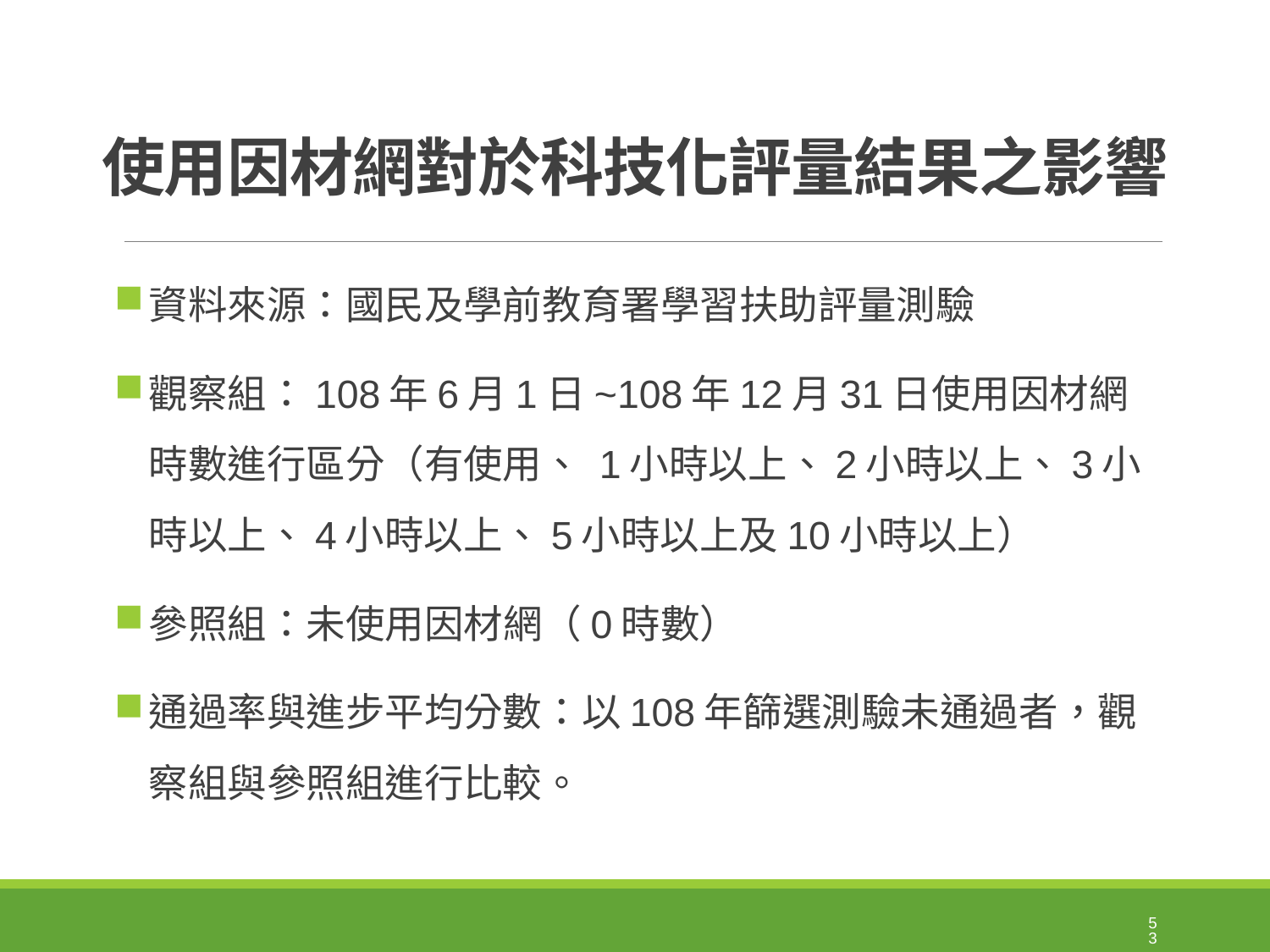

使用因材網對於科技化評量結果之影響
資料來源：國民及學前教育署學習扶助評量測驗
觀察組：108年6月1日~108年12月31日使用因材網時數進行區分（有使用、 1小時以上、2小時以上、3小時以上、4小時以上、5小時以上及10小時以上）
參照組：未使用因材網（0時數）
通過率與進步平均分數：以108年篩選測驗未通過者，觀察組與參照組進行比較。
53